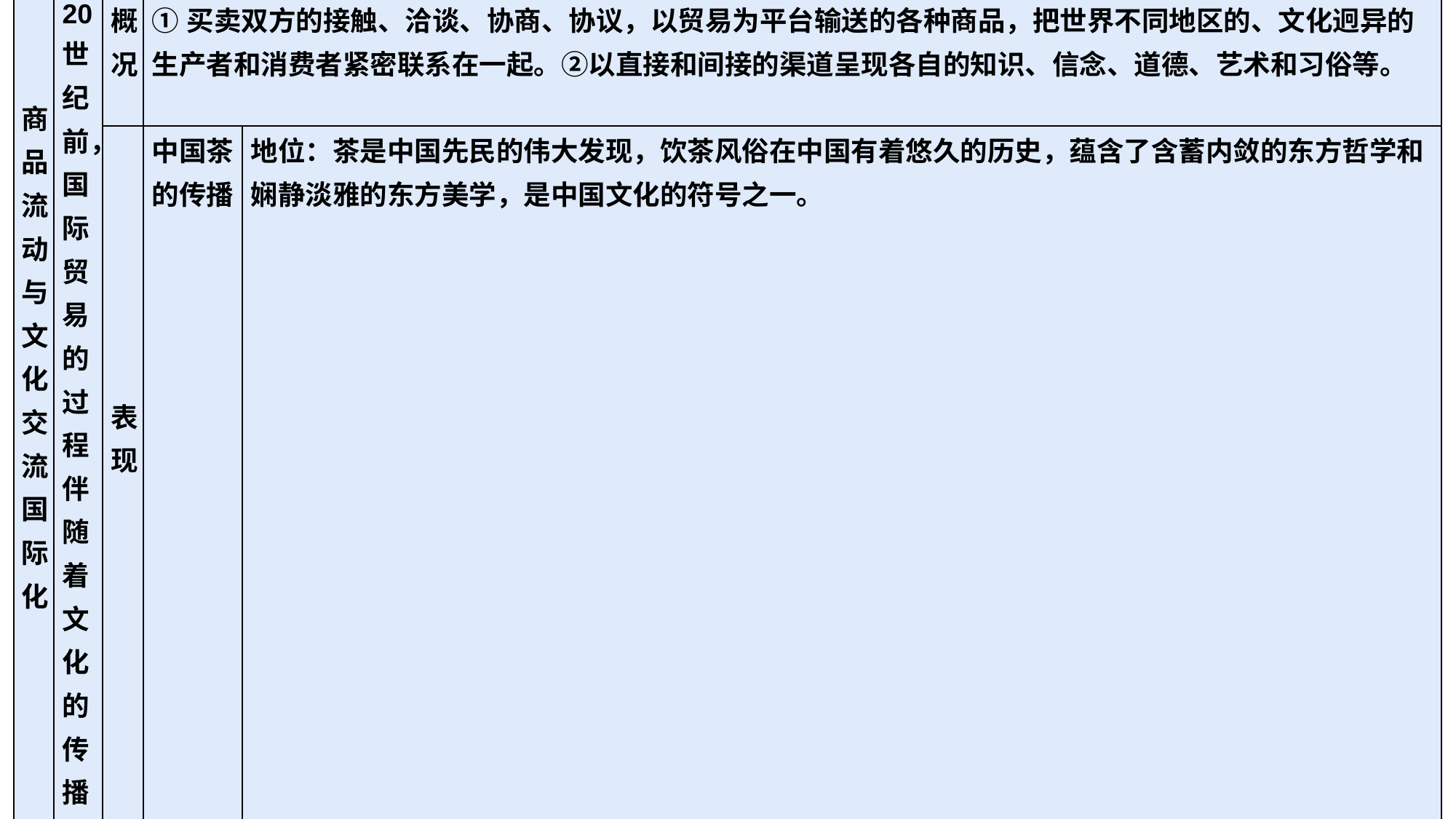

| 商品流动与文化交流国际化 | 20世纪前，国际贸易的过程伴随着文化的传播 | 概况 | ①买卖双方的接触、洽谈、协商、协议，以贸易为平台输送的各种商品，把世界不同地区的、文化迥异的生产者和消费者紧密联系在一起。②以直接和间接的渠道呈现各自的知识、信念、道德、艺术和习俗等。 |  |
| --- | --- | --- | --- | --- |
|  |  | 表现 | 中国茶的传播 | 地位：茶是中国先民的伟大发现，饮茶风俗在中国有着悠久的历史，蕴含了含蓄内敛的东方哲学和娴静淡雅的东方美学，是中国文化的符号之一。 |
|  |  |  |  | 概况：最初，中国茶主要在中国周边传播。 |
|  |  |  |  | 16世纪以后，中国茶广泛传播到欧洲、美洲、非洲和大洋洲等地区。俄国上流社会把中国的茶具作为最珍贵的室内摆设，中俄之间形成了著名的“万里茶道”。英国茶会上用中国茶和中国的茶具来招待客人成为主人炫耀的方式。荷兰许多富裕家庭都设有专门的“茶室”。各国在接受中国茶和茶文化的同时，也根据自身的风俗习惯创造出新的茶文化，如在日本形成了“日本茶道”，在英国形成了“下午茶”。 |
|  |  |  | 各国服饰的变化 | 各国服饰的变化也体现了文化之间的相互影响。17世纪末，回到法国的传教士穿着中国服装参加舞会，获得全场喝彩。中国服装柔软的面料、富有东方韵味的款式、线条流畅的龙凤花草纹样等，融入法国18世纪的服装设计之中。明治维新后，作为“文明开化”的一部分，西服在日本流行。20世纪初，法国设计师设计的女装有取名为“孔子”的中国大袍式系列，有吸收了中国服装剪裁方法的“自由”套装，有杂糅了日本和服样式的午茶便装。这些服装大胆采用东方女装宽松的样式，奠定了20世纪西方女装流行的基调。民国早期设计的中山装兼具中西服装的特点，穿着方便，同时体现了一定的时代精神和民族特色。 |
|  |  |  | 钟表到中国 | 钟表诞生于欧洲，大约在16世纪中期经由澳门传入中国内地。到18世纪，中国进口钟表的数量已经很多。一些清朝高官将进口的钟表作为珍稀物品收藏。钟表在社会中下层中逐渐流行，一些公共场所也安装有钟表。中国人制作的钟表，其外观多体现了中国自身的文化特色。 |
|  | 进入20世纪，全球贸易网的形成大大促进了文化的交流。除了传统的与吃、穿、用等相关的商品，电影、音乐、电视节目、动漫、书籍等各国文化产品，也广销世界各地。 |  |  |  |